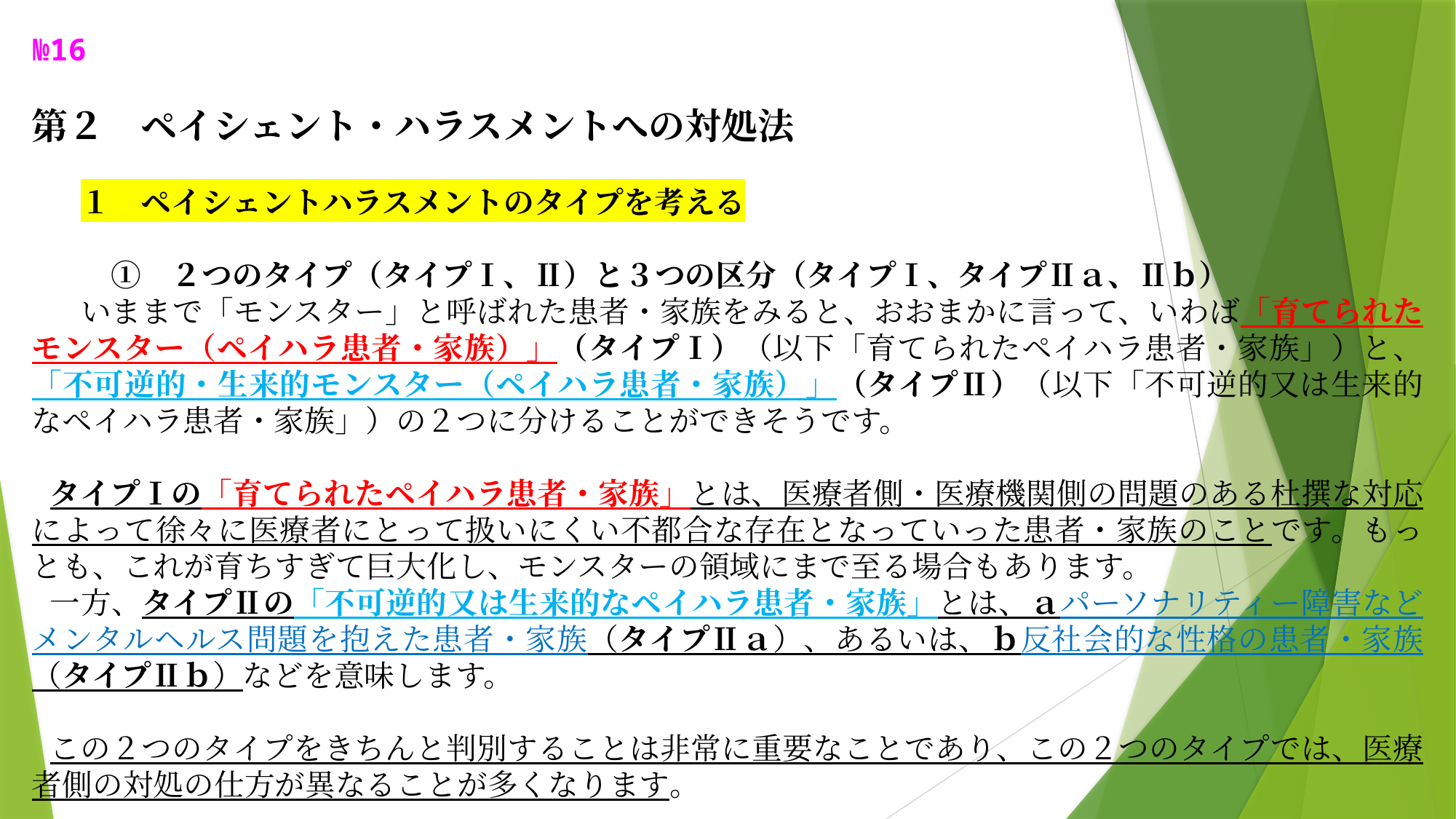

№16

第２　ペイシェント・ハラスメントへの対処法

　１　ペイシェントハラスメントのタイプを考える

　　①　２つのタイプ（タイプⅠ、Ⅱ）と３つの区分（タイプⅠ、タイプⅡａ、Ⅱｂ）
　いままで「モンスター」と呼ばれた患者・家族をみると、おおまかに言って、いわば「育てられたモンスター（ペイハラ患者・家族）」（タイプⅠ）（以下「育てられたペイハラ患者・家族」）と、「不可逆的・生来的モンスター（ペイハラ患者・家族）」（タイプⅡ）（以下「不可逆的又は生来的なペイハラ患者・家族」）の２つに分けることができそうです。

タイプⅠの「育てられたペイハラ患者・家族」とは、医療者側・医療機関側の問題のある杜撰な対応によって徐々に医療者にとって扱いにくい不都合な存在となっていった患者・家族のことです。もっとも、これが育ちすぎて巨大化し、モンスターの領域にまで至る場合もあります。
一方、タイプⅡの「不可逆的又は生来的なペイハラ患者・家族」とは、ａパーソナリティー障害などメンタルヘルス問題を抱えた患者・家族（タイプⅡａ）、あるいは、ｂ反社会的な性格の患者・家族（タイプⅡｂ）などを意味します。

この２つのタイプをきちんと判別することは非常に重要なことであり、この２つのタイプでは、医療者側の対処の仕方が異なることが多くなります。